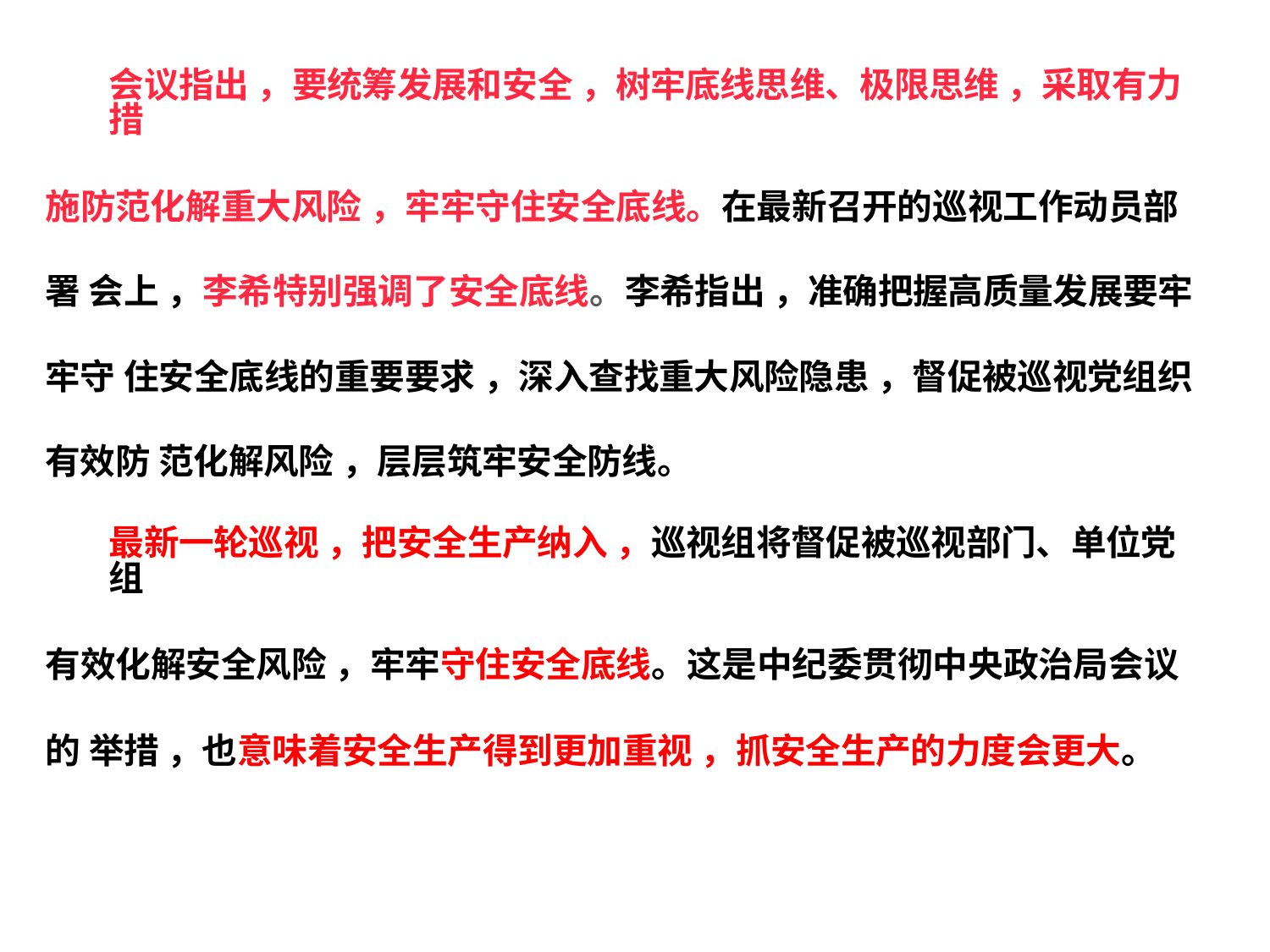

会议指出 ，要统筹发展和安全 ，树牢底线思维、极限思维 ，采取有力措
施防范化解重大风险 ，牢牢守住安全底线。在最新召开的巡视工作动员部署 会上 ，李希特别强调了安全底线。李希指出 ，准确把握高质量发展要牢牢守 住安全底线的重要要求 ，深入查找重大风险隐患 ，督促被巡视党组织有效防 范化解风险 ，层层筑牢安全防线。

最新一轮巡视 ，把安全生产纳入 ，巡视组将督促被巡视部门、单位党组
有效化解安全风险 ，牢牢守住安全底线。这是中纪委贯彻中央政治局会议的 举措 ，也意味着安全生产得到更加重视 ，抓安全生产的力度会更大。